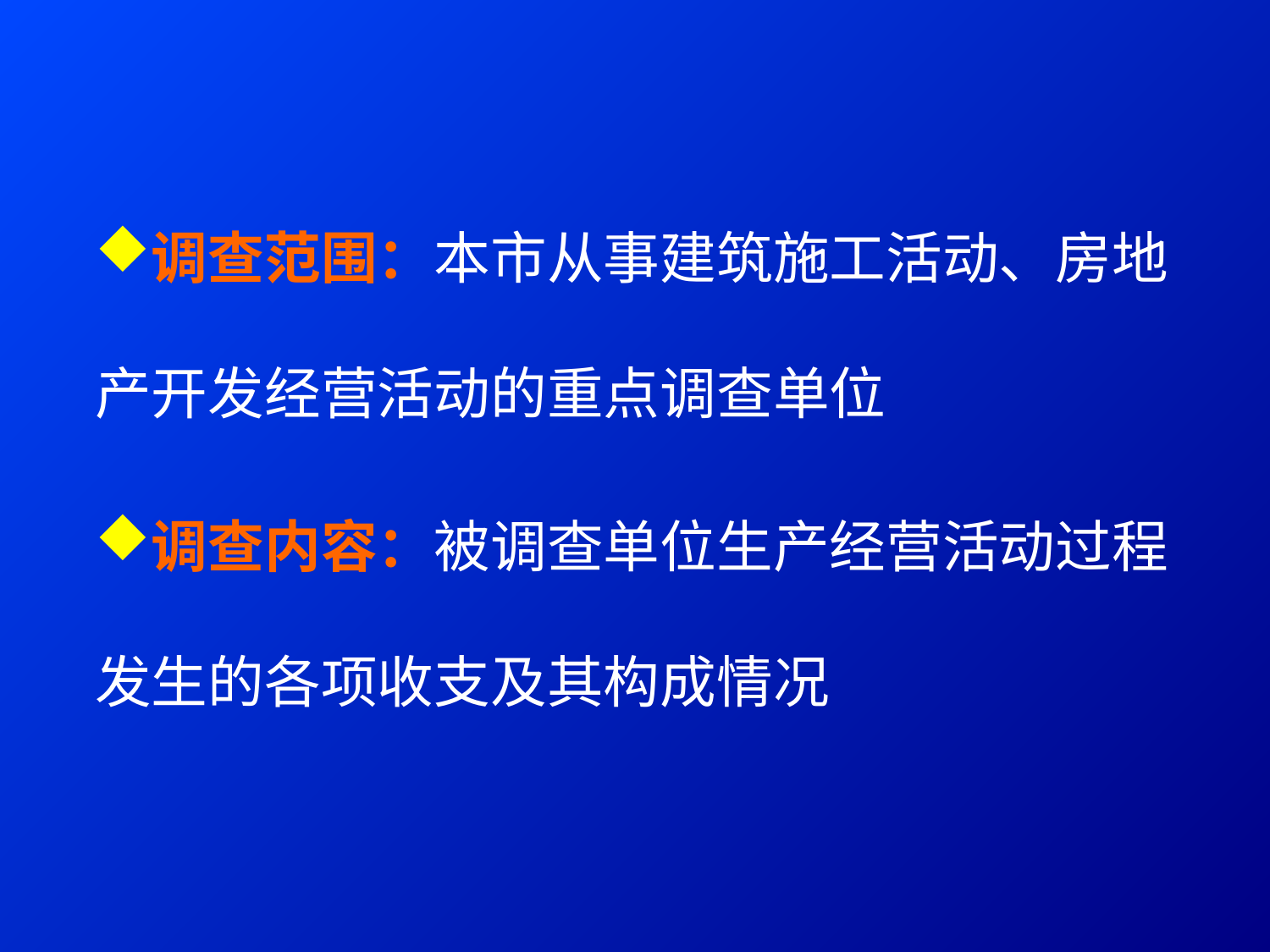

调查范围：本市从事建筑施工活动、房地产开发经营活动的重点调查单位
调查内容：被调查单位生产经营活动过程发生的各项收支及其构成情况